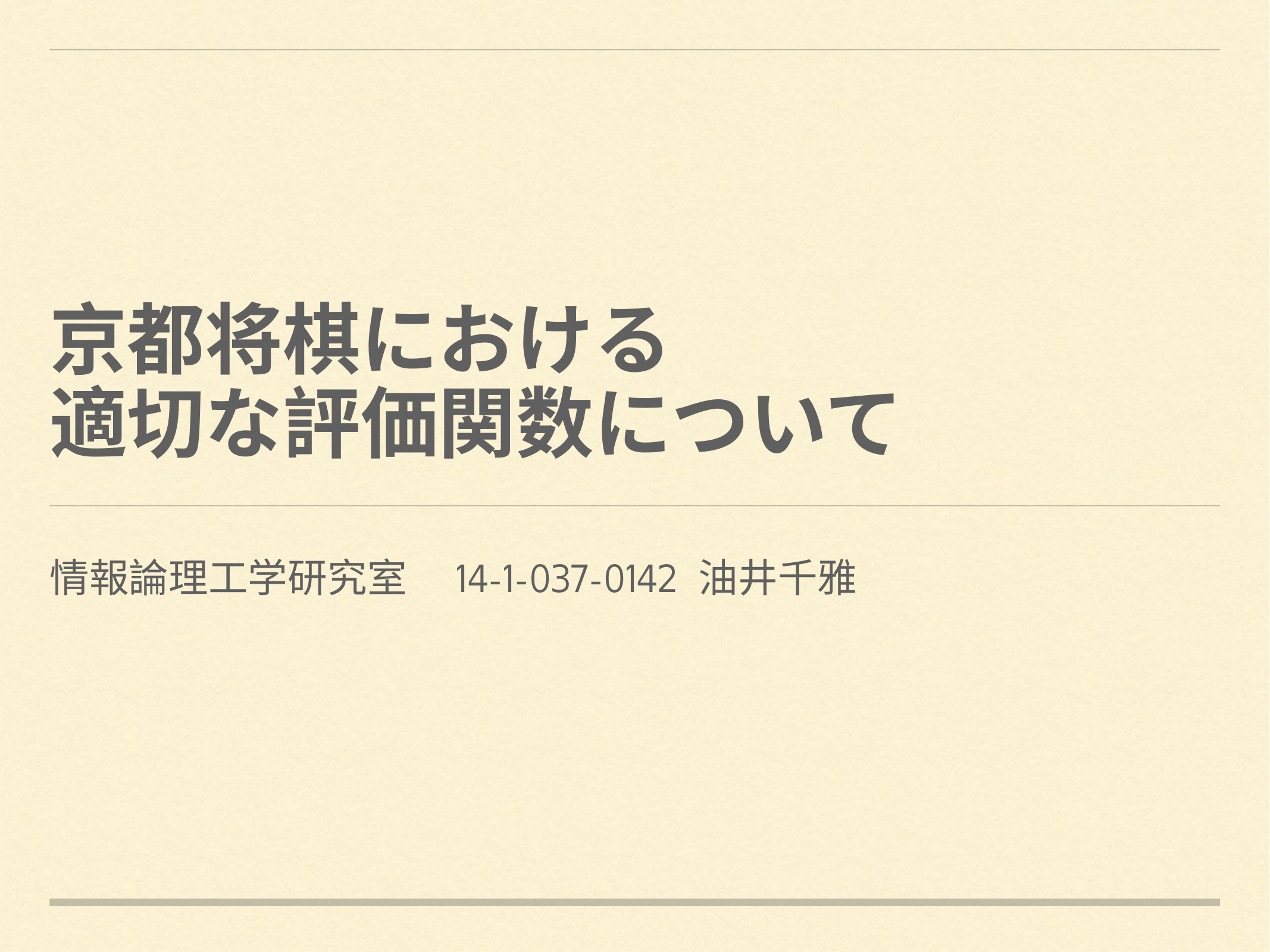

# 京都将棋における
適切な評価関数について
情報論理工学研究室　14-1-037-0142 油井千雅